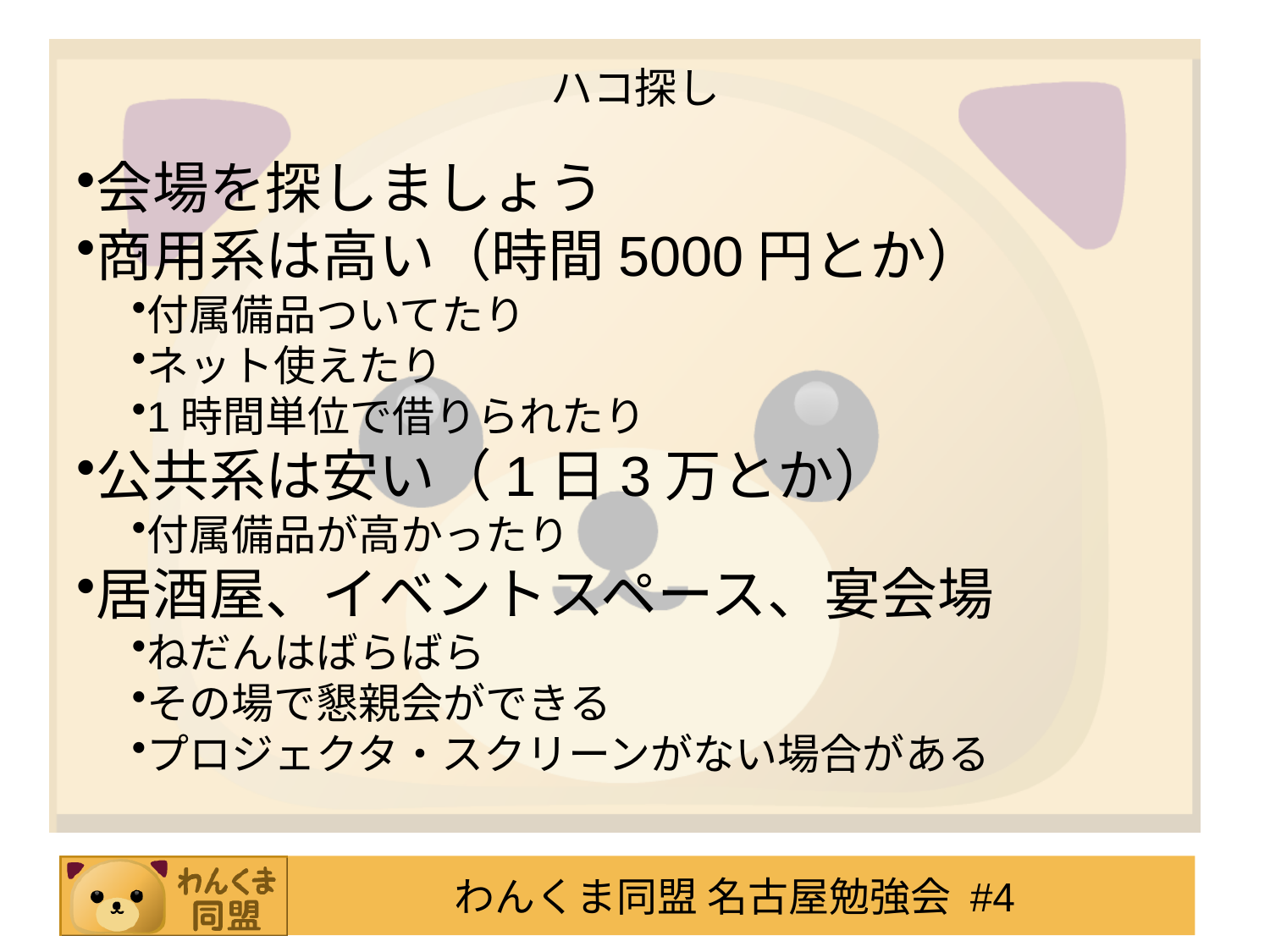

# ハコ探し
会場を探しましょう
商用系は高い（時間5000円とか）
付属備品ついてたり
ネット使えたり
1時間単位で借りられたり
公共系は安い（1日3万とか）
付属備品が高かったり
居酒屋、イベントスペース、宴会場
ねだんはばらばら
その場で懇親会ができる
プロジェクタ・スクリーンがない場合がある